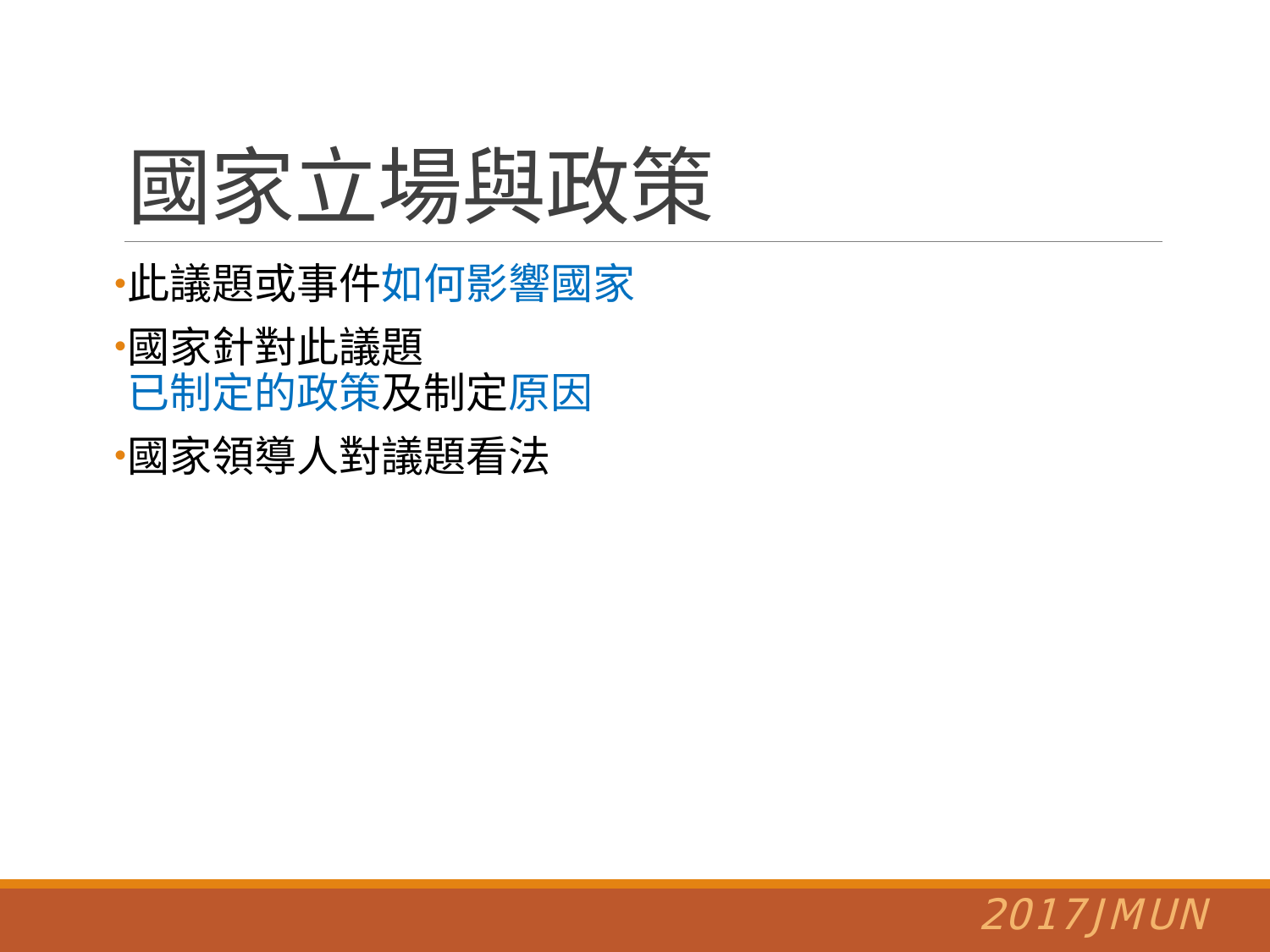

# 國家立場與政策
此議題或事件如何影響國家
國家針對此議題
已制定的政策及制定原因
國家領導人對議題看法
2017JMUN